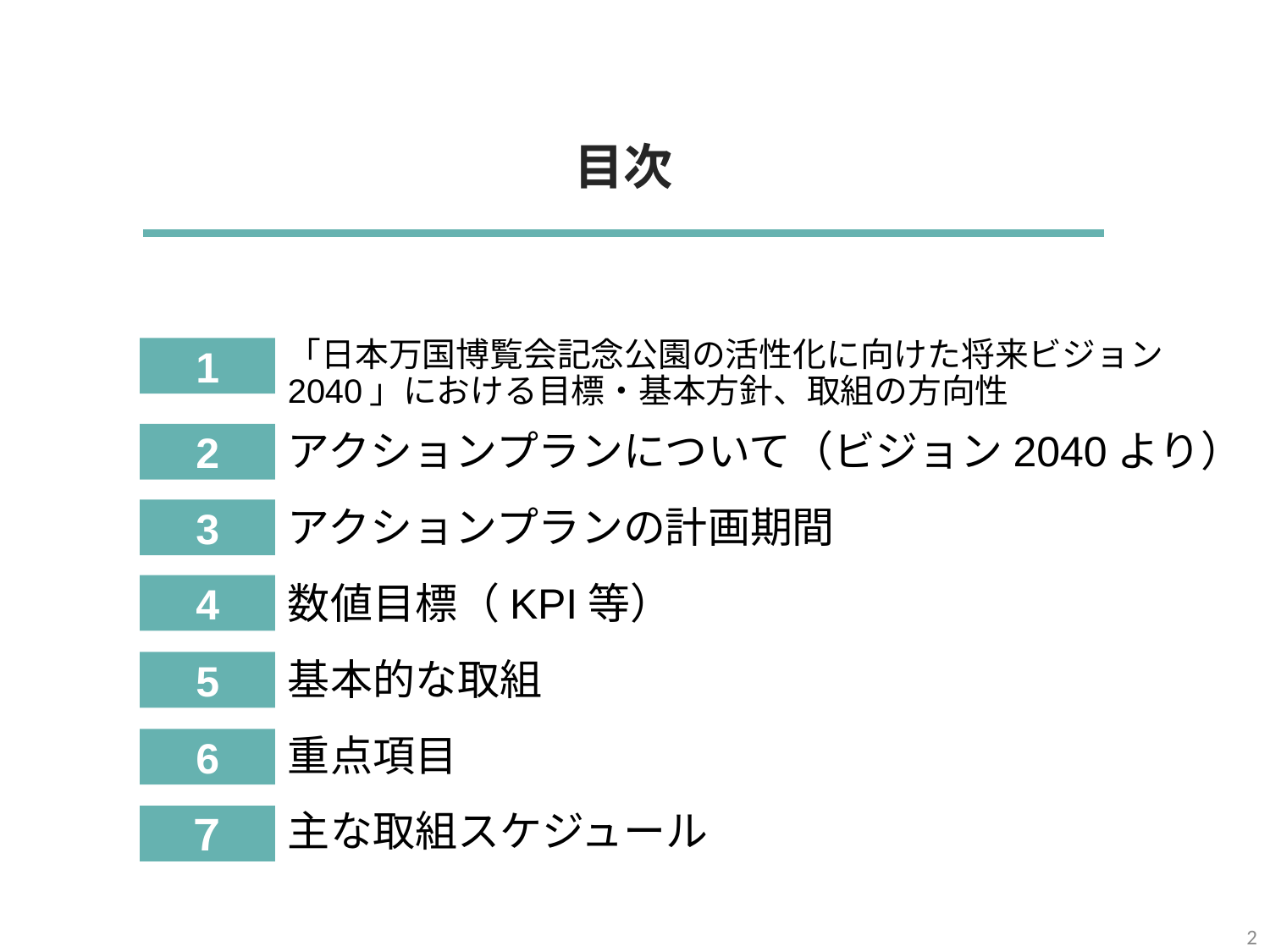

目次
「日本万国博覧会記念公園の活性化に向けた将来ビジョン2040」における目標・基本方針、取組の方向性
1
2
3
4
5
6
アクションプランについて（ビジョン2040より）

アクションプランの計画期間

数値目標（KPI等）

基本的な取組

重点項目

主な取組スケジュール
７
2